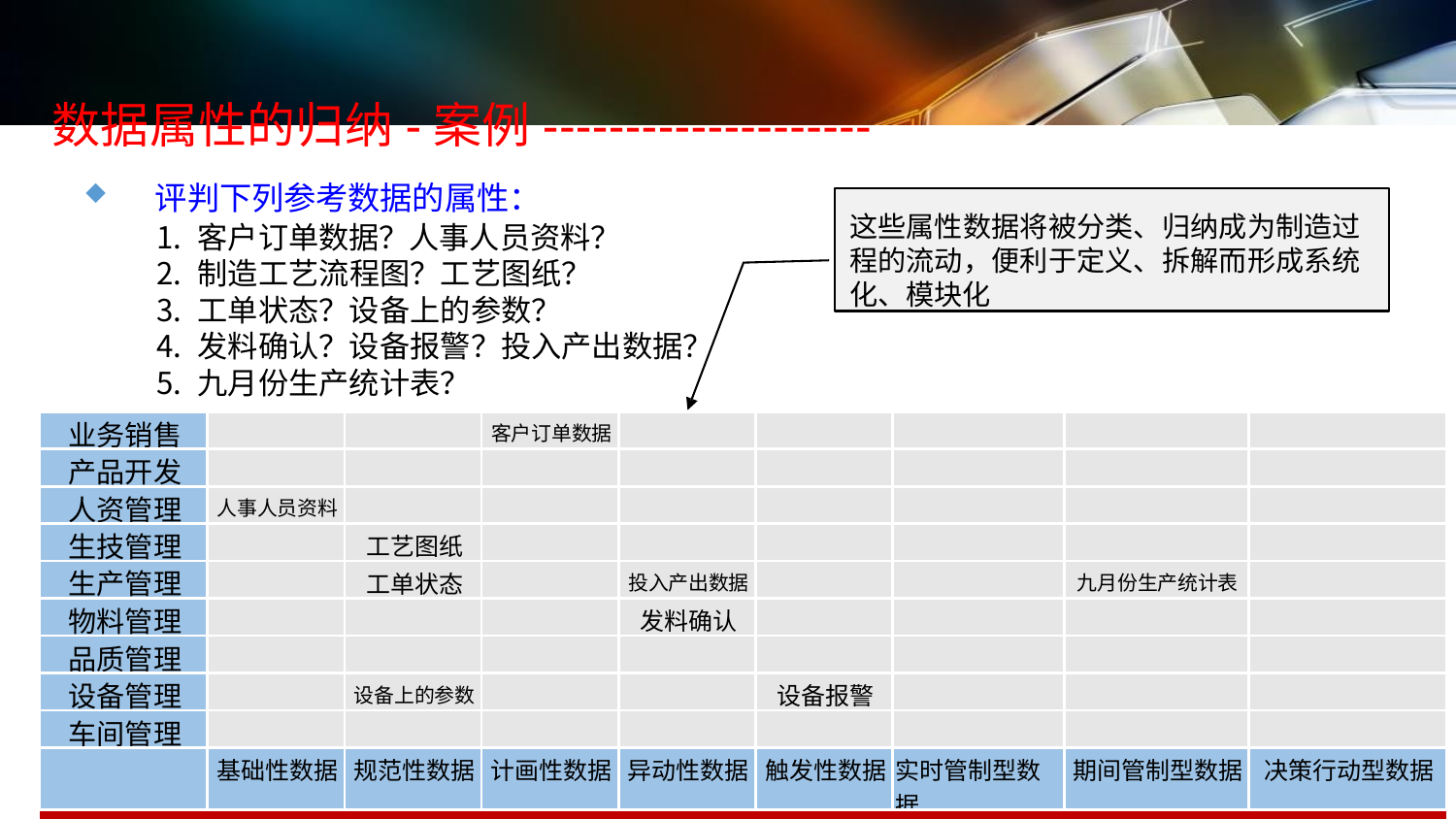

# 数据属性的归纳-案例--------------------
评判下列参考数据的属性：
客户订单数据？人事人员资料？
制造工艺流程图？工艺图纸？
工单状态？设备上的参数？
发料确认？设备报警？投入产出数据？
九月份生产统计表？
这些属性数据将被分类、归纳成为制造过 程的流动，便利于定义、拆解而形成系统 化、模块化

| 业务销售 |  |  | 客户订单数据 |  |  |  |  |  |
| --- | --- | --- | --- | --- | --- | --- | --- | --- |
| 产品开发 |  |  |  |  |  |  |  |  |
| 人资管理 | 人事人员资料 |  |  |  |  |  |  |  |
| 生技管理 |  | 工艺图纸 |  |  |  |  |  |  |
| 生产管理 |  | 工单状态 |  | 投入产出数据 |  |  | 九月份生产统计表 |  |
| 物料管理 |  |  |  | 发料确认 |  |  |  |  |
| 品质管理 |  |  |  |  |  |  |  |  |
| 设备管理 |  | 设备上的参数 |  |  | 设备报警 |  |  |  |
| 车间管理 |  |  |  |  |  |  |  |  |
|  | 基础性数据 | 规范性数据 | 计画性数据 | 异动性数据 | 触发性数据 | 实时管制型数据 | 期间管制型数据 | 决策行动型数据 |
|  |  |  |  |  |  |  |  |  |
Yang All Rights Reserved. Do not copy without permission.